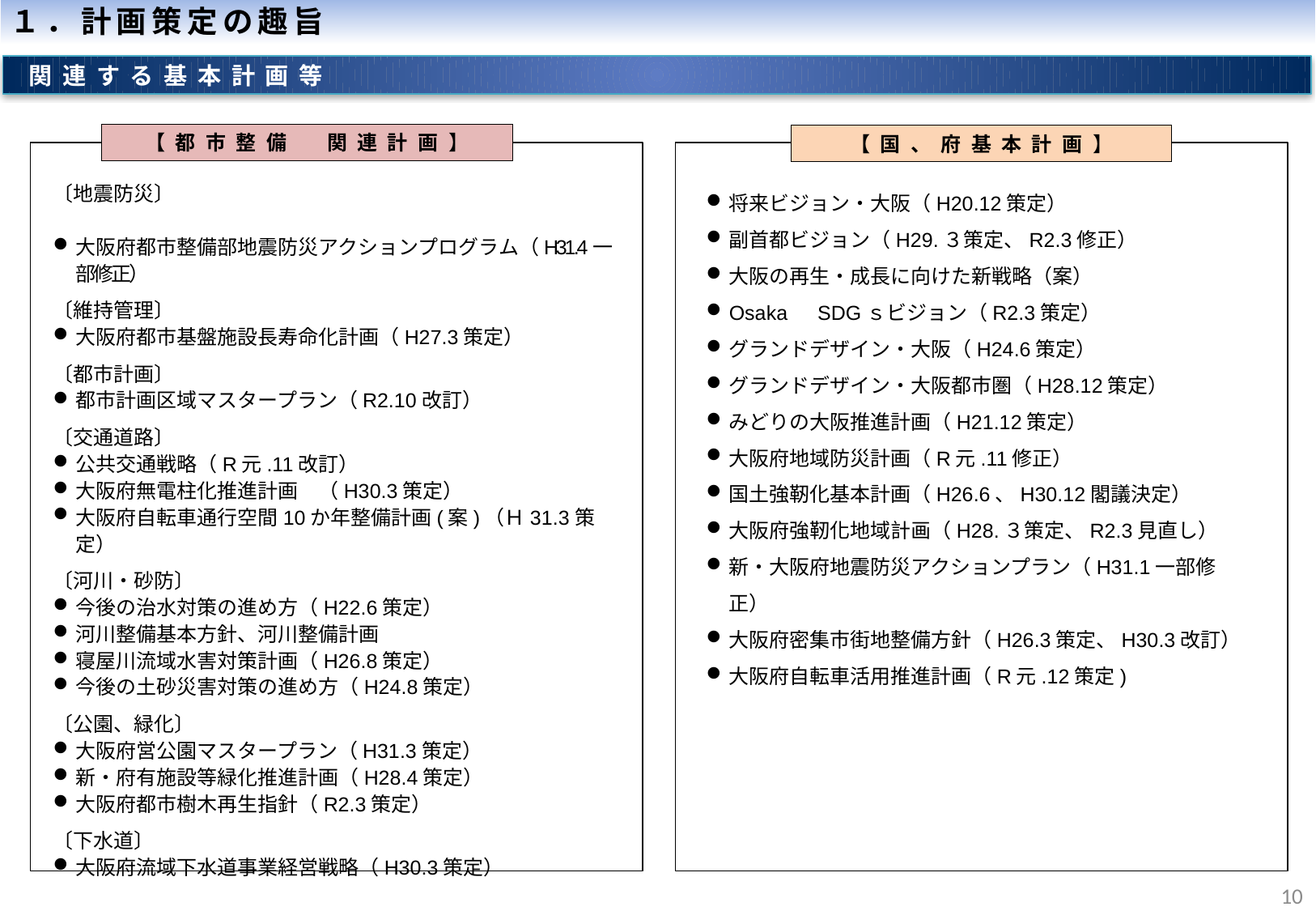

１．計画策定の趣旨
 関連する基本計画等
【都市整備　関連計画】
【国、府基本計画】

〔地震防災〕
大阪府都市整備部地震防災アクションプログラム（H31.4一部修正）
〔維持管理〕
大阪府都市基盤施設長寿命化計画（H27.3策定）
〔都市計画〕
都市計画区域マスタープラン（R2.10改訂）
〔交通道路〕
公共交通戦略（R元.11改訂）
大阪府無電柱化推進計画　（H30.3策定）
大阪府自転車通行空間10か年整備計画(案)（Ｈ31.3策定）
〔河川・砂防〕
今後の治水対策の進め方（H22.6策定）
河川整備基本方針、河川整備計画
寝屋川流域水害対策計画（H26.8策定）
今後の土砂災害対策の進め方（H24.8策定）
〔公園、緑化〕
大阪府営公園マスタープラン（H31.3策定）
新・府有施設等緑化推進計画（H28.4策定）
大阪府都市樹木再生指針（R2.3策定）
〔下水道〕
大阪府流域下水道事業経営戦略（H30.3策定）
将来ビジョン・大阪（H20.12策定）
副首都ビジョン（H29.３策定、R2.3修正）
大阪の再生・成長に向けた新戦略（案）
Osaka　SDGｓビジョン（R2.3策定）
グランドデザイン・大阪（H24.6策定）
グランドデザイン・大阪都市圏（H28.12策定）
みどりの大阪推進計画（H21.12策定）
大阪府地域防災計画（R元.11修正）
国土強靭化基本計画（H26.6、H30.12閣議決定）
大阪府強靭化地域計画（H28.３策定、R2.3見直し）
新・大阪府地震防災アクションプラン（H31.1一部修正）
大阪府密集市街地整備方針（H26.3策定、H30.3改訂）
大阪府自転車活用推進計画（R元.12策定)
10